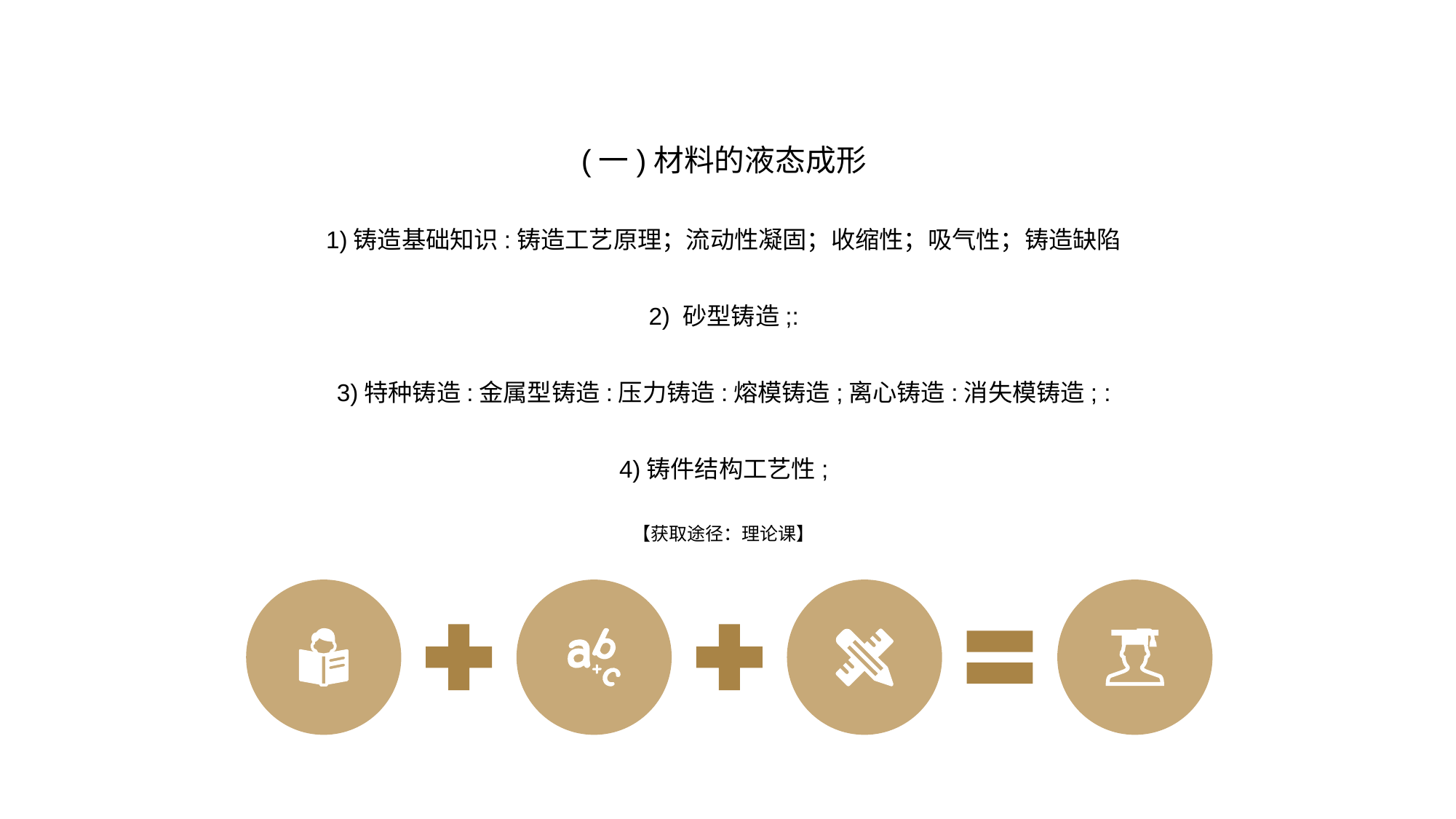

(一)材料的液态成形
1)铸造基础知识:铸造工艺原理；流动性凝固；收缩性；吸气性；铸造缺陷
2) 砂型铸造;:
3)特种铸造:金属型铸造:压力铸造:熔模铸造;离心铸造:消失模铸造; :
4)铸件结构工艺性;
【获取途径：理论课】